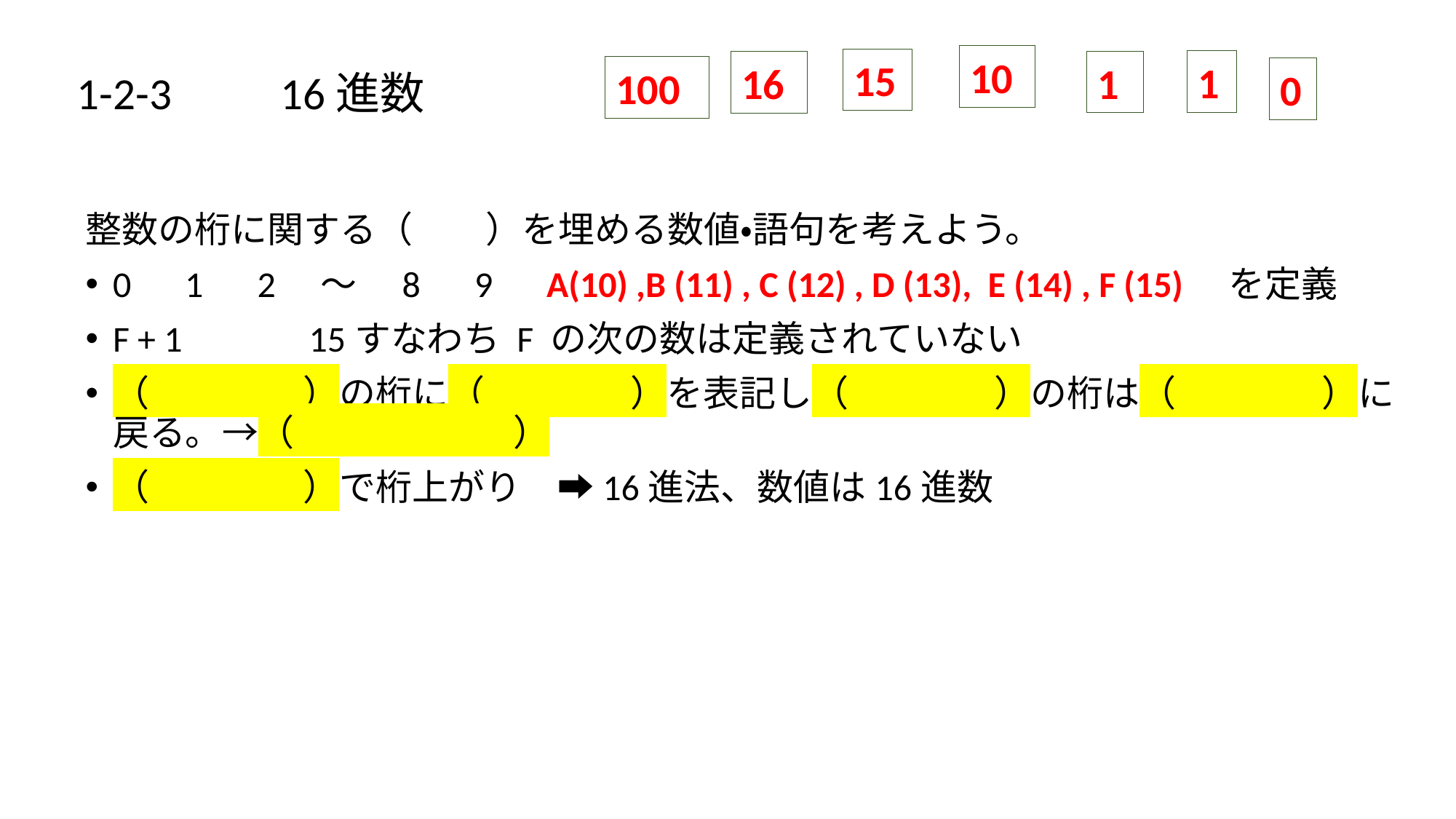

# 1-2-3　　16進数
10
15
1
1
16
100
0
整数の桁に関する（　　）を埋める数値・語句を考えよう。
0　1　2　～　8　9　A(10) ,B (11) , C (12) , D (13),  E (14) , F (15)　を定義
F + 1　　　15すなわち F の次の数は定義されていない
（　　　　 ）の桁に（　　　　）を表記し（　　　　）の桁は（　　　　）に戻る。→（　　　　　　）
（　　　　 ）で桁上がり　➡16進法、数値は16進数